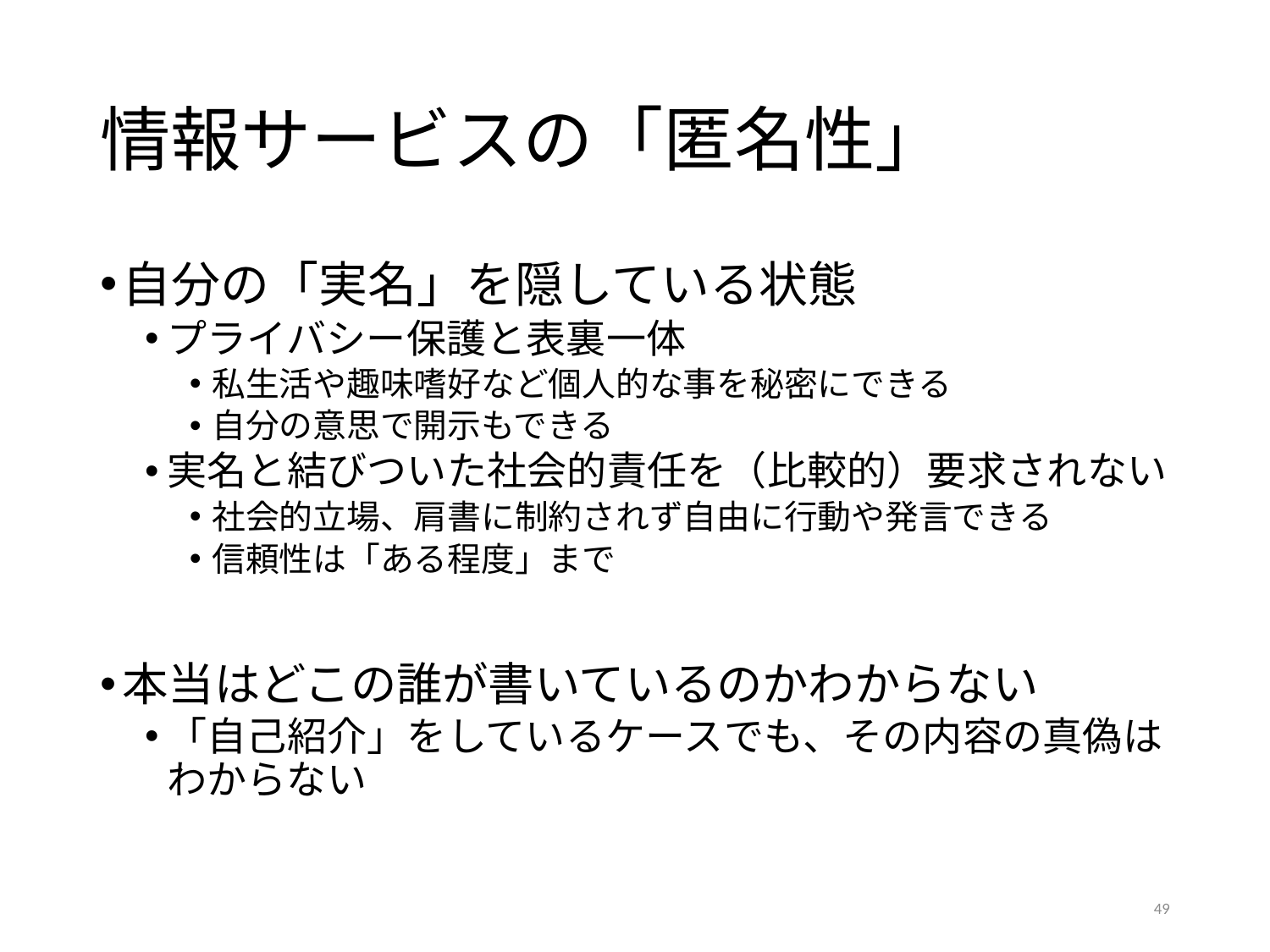

# 情報サービスの「匿名性」
自分の「実名」を隠している状態
プライバシー保護と表裏一体
私生活や趣味嗜好など個人的な事を秘密にできる
自分の意思で開示もできる
実名と結びついた社会的責任を（比較的）要求されない
社会的立場、肩書に制約されず自由に行動や発言できる
信頼性は「ある程度」まで

本当はどこの誰が書いているのかわからない
「自己紹介」をしているケースでも、その内容の真偽はわからない

49